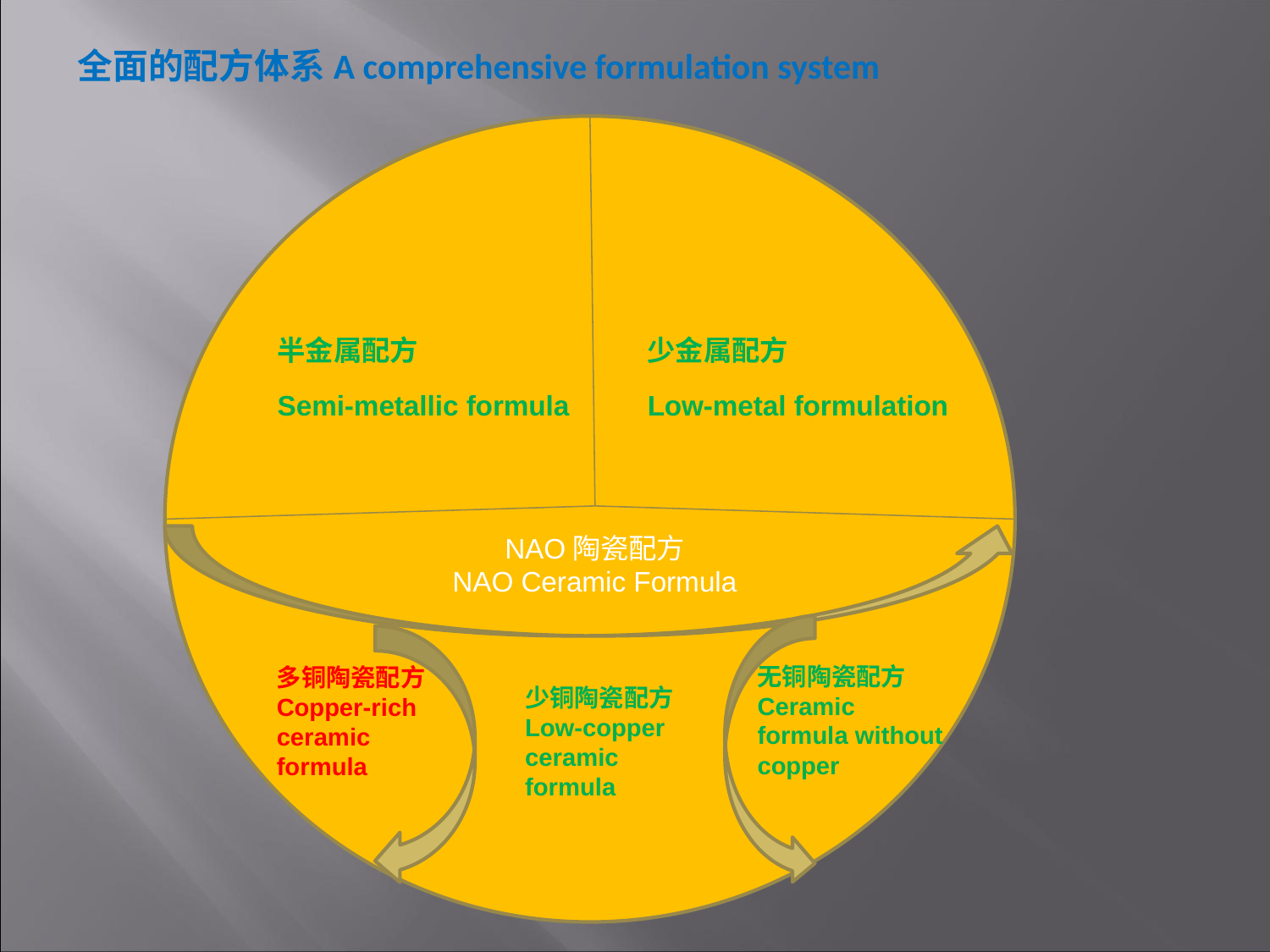

全面的配方体系A comprehensive formulation system

半金属配方
Semi-metallic formula
少金属配方
Low-metal formulation
NAO陶瓷配方
NAO Ceramic Formula

无铜陶瓷配方Ceramic formula without copper
多铜陶瓷配方Copper-rich ceramic formula
少铜陶瓷配方Low-copper ceramic formula